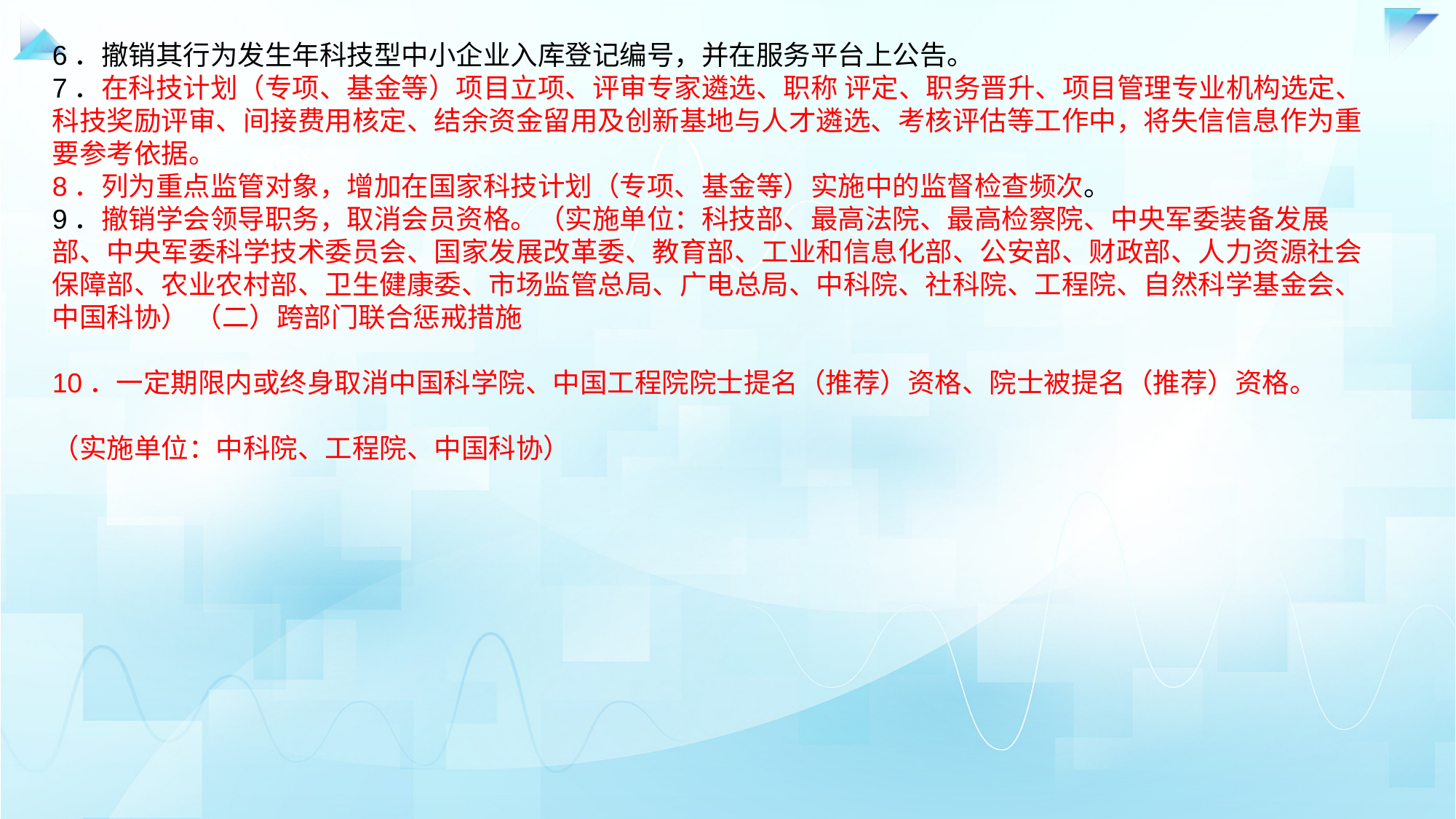

6．撤销其行为发生年科技型中小企业入库登记编号，并在服务平台上公告。 7．在科技计划（专项、基金等）项目立项、评审专家遴选、职称 评定、职务晋升、项目管理专业机构选定、科技奖励评审、间接费用核定、结余资金留用及创新基地与人才遴选、考核评估等工作中，将失信信息作为重要参考依据。 8．列为重点监管对象，增加在国家科技计划（专项、基金等）实施中的监督检查频次。 9．撤销学会领导职务，取消会员资格。（实施单位：科技部、最高法院、最高检察院、中央军委装备发展部、中央军委科学技术委员会、国家发展改革委、教育部、工业和信息化部、公安部、财政部、人力资源社会保障部、农业农村部、卫生健康委、市场监管总局、广电总局、中科院、社科院、工程院、自然科学基金会、中国科协） （二）跨部门联合惩戒措施 10．一定期限内或终身取消中国科学院、中国工程院院士提名（推荐）资格、院士被提名（推荐）资格。（实施单位：中科院、工程院、中国科协）